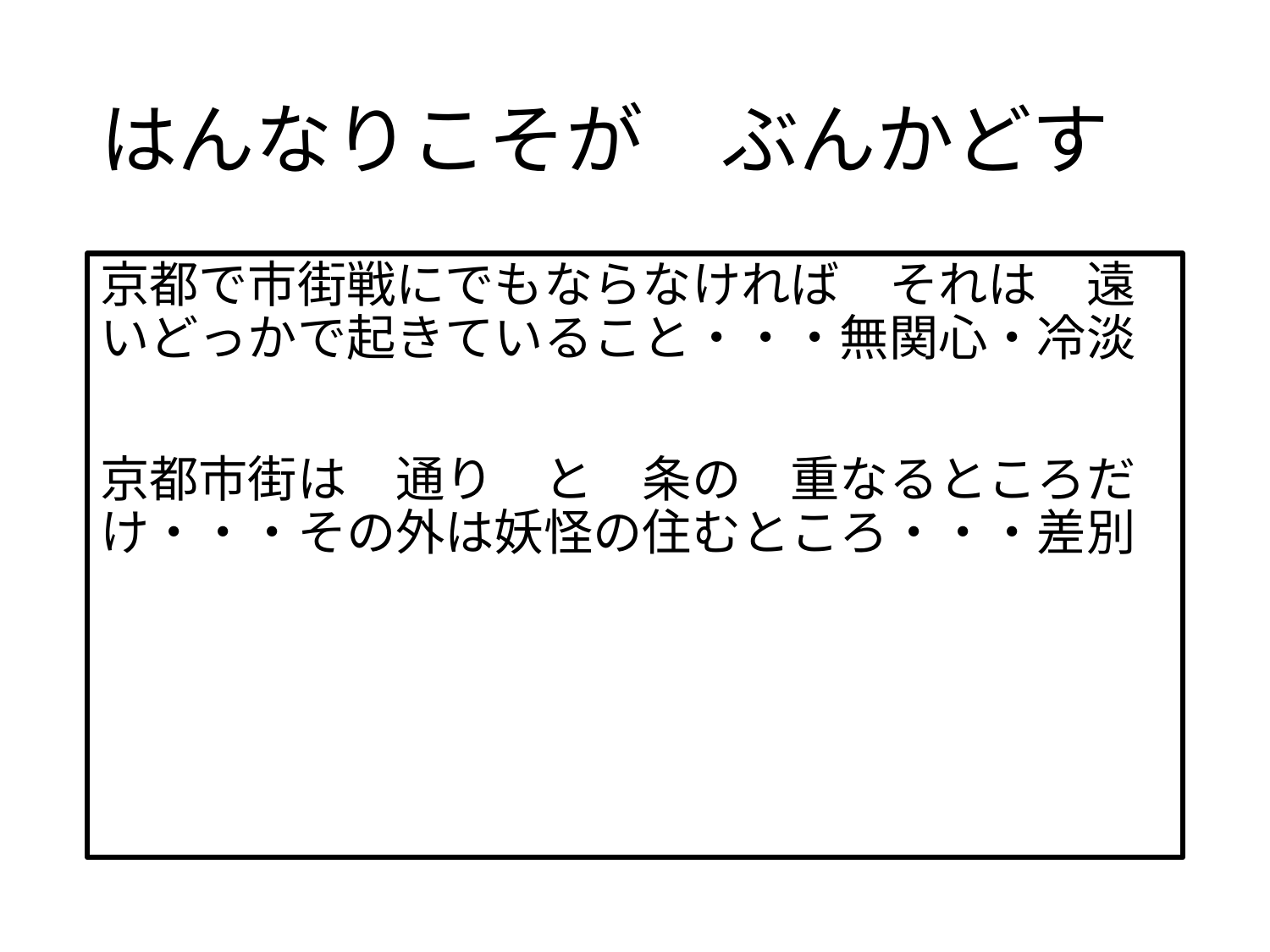

# はんなりこそが　ぶんかどす
京都で市街戦にでもならなければ　それは　遠いどっかで起きていること・・・無関心・冷淡

京都市街は　通り　と　条の　重なるところだけ・・・その外は妖怪の住むところ・・・差別